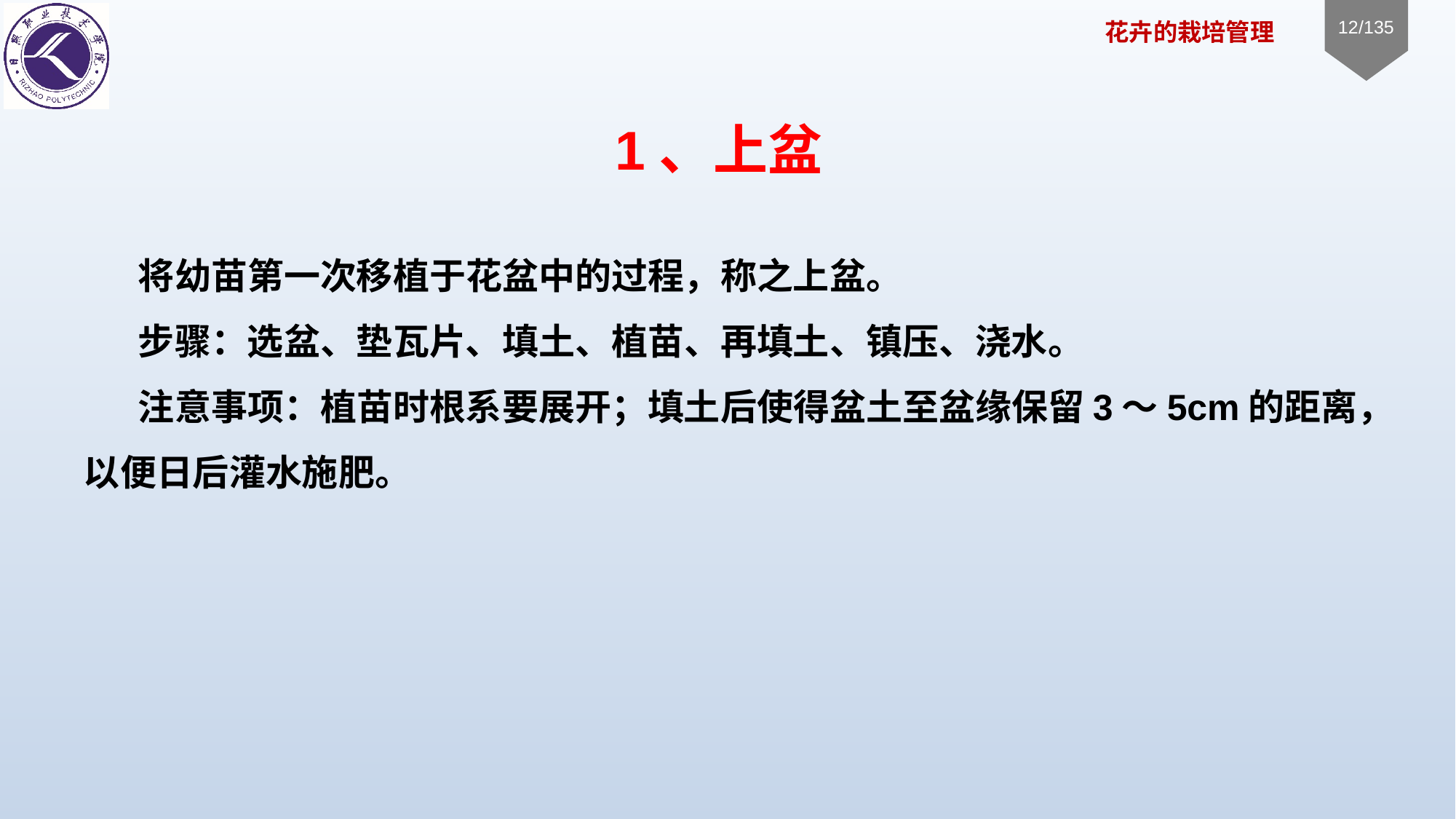

# 1、上盆
将幼苗第一次移植于花盆中的过程，称之上盆。
步骤：选盆、垫瓦片、填土、植苗、再填土、镇压、浇水。
注意事项：植苗时根系要展开；填土后使得盆土至盆缘保留3～5cm的距离，以便日后灌水施肥。